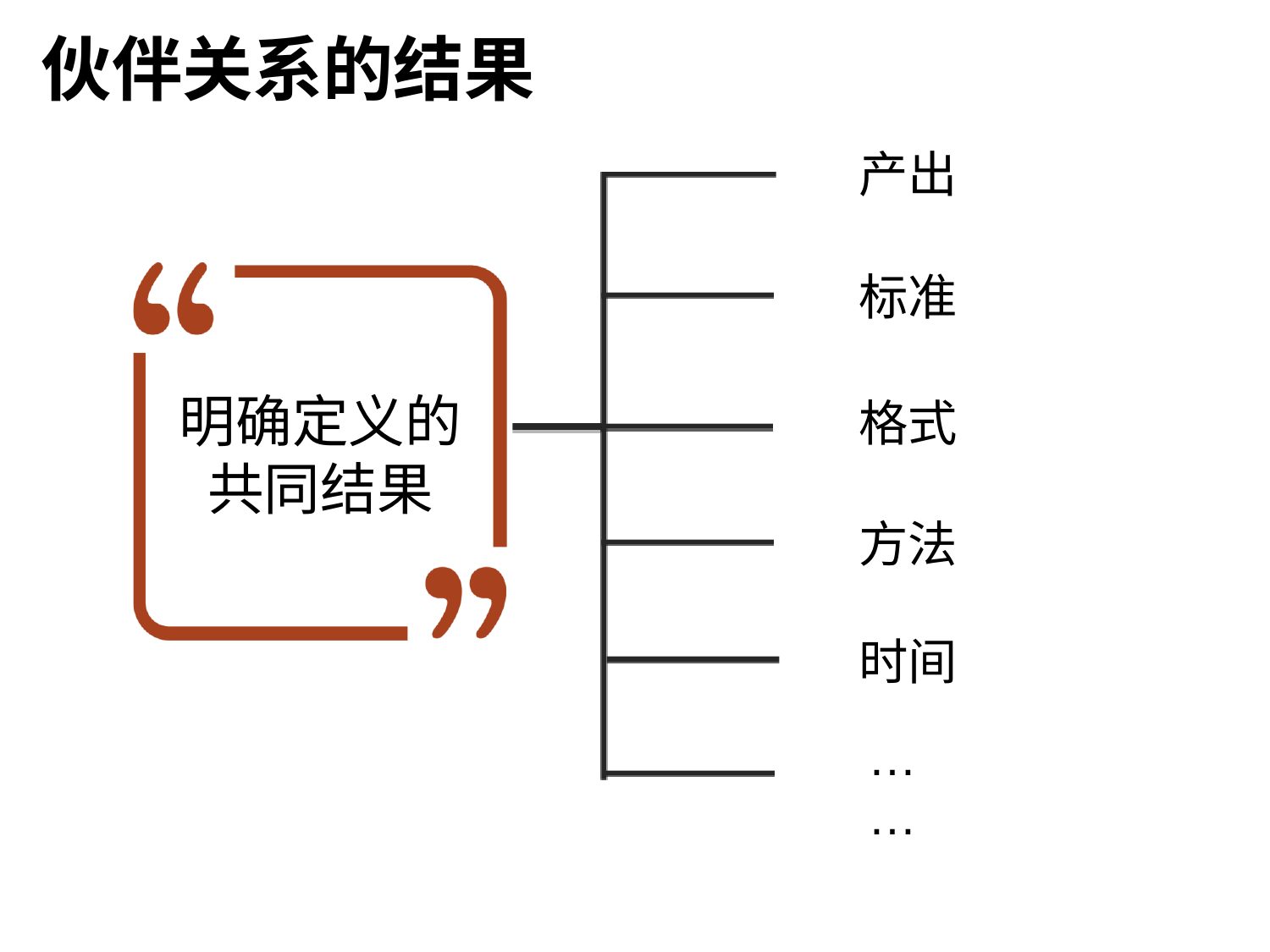

# 伙伴关系的结果
产出

标准

明确定义的 共同结果
格式

方法

时间
……